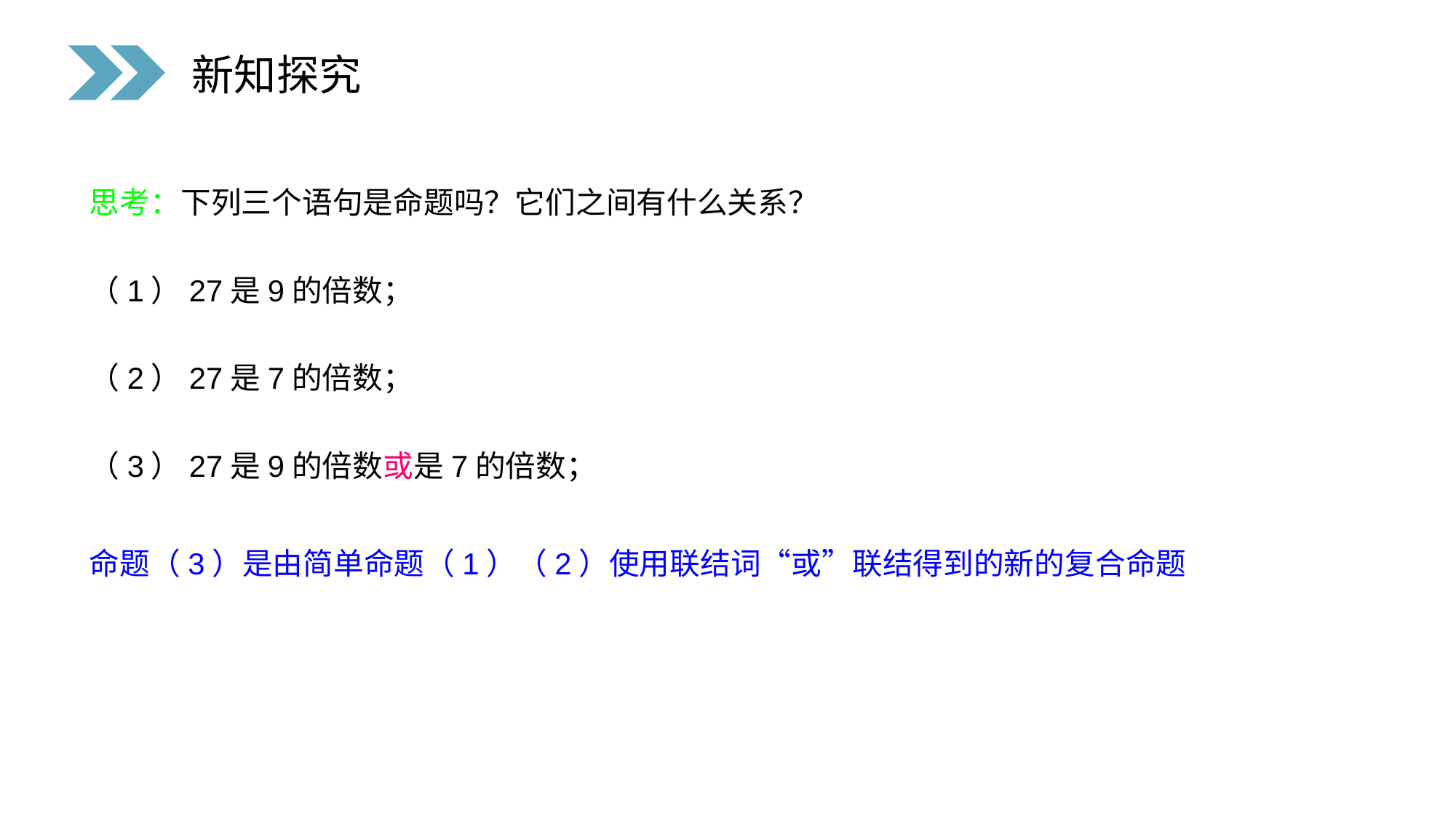

新知探究
思考：下列三个语句是命题吗？它们之间有什么关系？
（1）27是9的倍数；
（2）27是7的倍数；
（3）27是9的倍数或是7的倍数；
命题（3）是由简单命题（1）（2）使用联结词“或”联结得到的新的复合命题